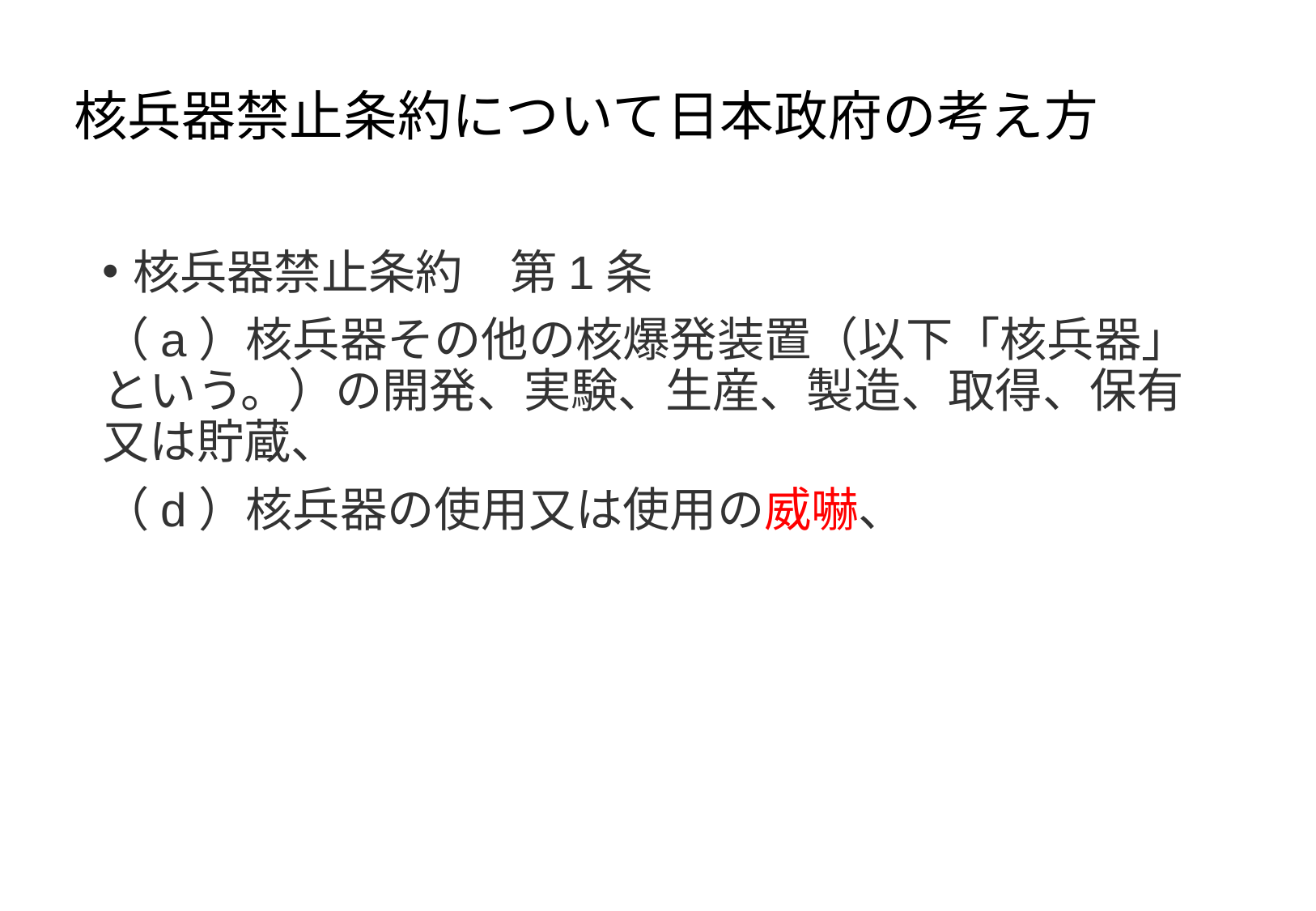

# 核兵器禁止条約について日本政府の考え方
核兵器禁止条約　第1条
（a）核兵器その他の核爆発装置（以下「核兵器」という。）の開発、実験、生産、製造、取得、保有又は貯蔵、
（d）核兵器の使用又は使用の威嚇、